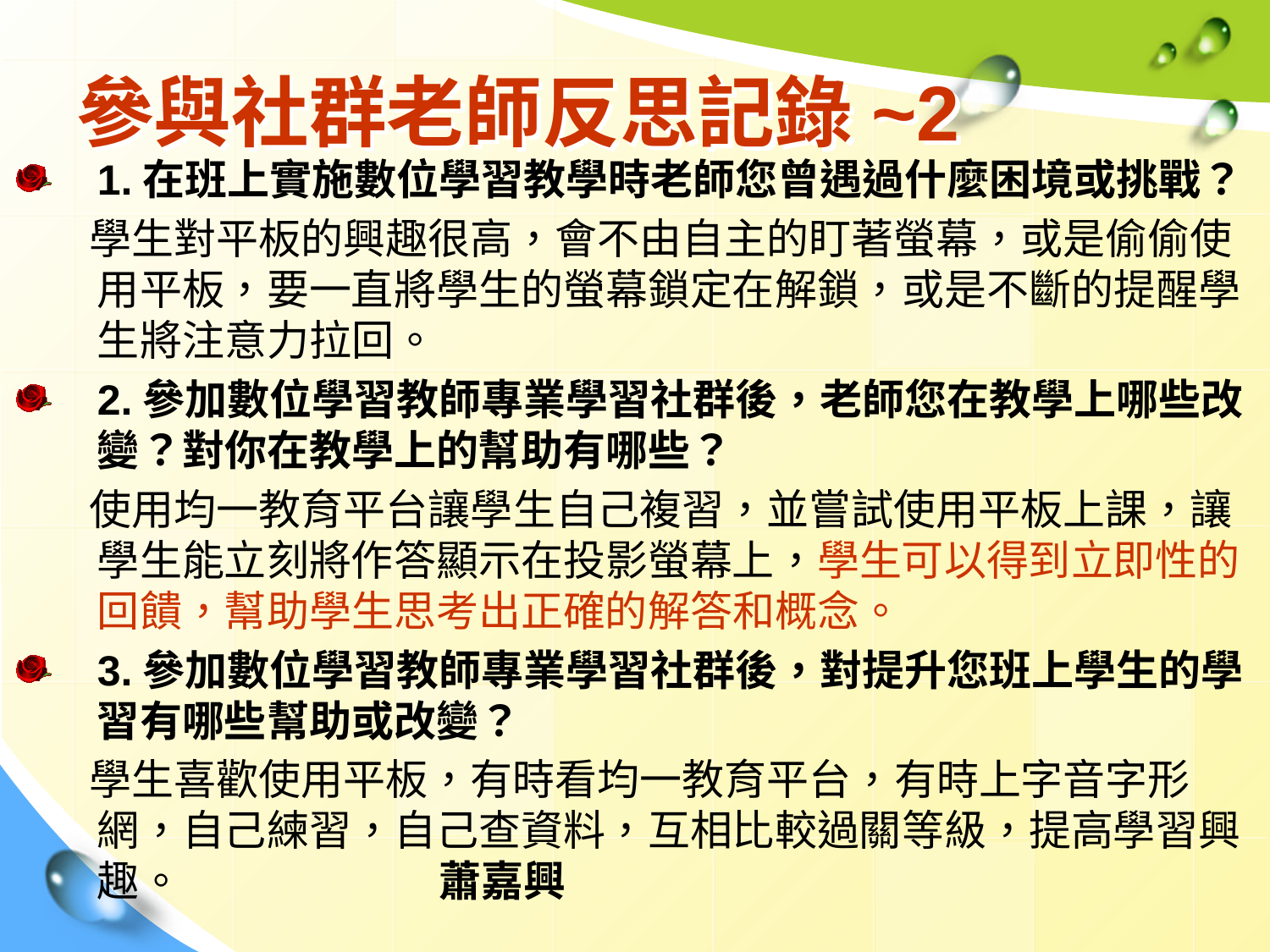

# 參與社群老師反思記錄~2
1.在班上實施數位學習教學時老師您曾遇過什麼困境或挑戰？
       學生對平板的興趣很高，會不由自主的盯著螢幕，或是偷偷使用平板，要一直將學生的螢幕鎖定在解鎖，或是不斷的提醒學生將注意力拉回。
2.參加數位學習教師專業學習社群後，老師您在教學上哪些改變？對你在教學上的幫助有哪些？
       使用均一教育平台讓學生自己複習，並嘗試使用平板上課，讓學生能立刻將作答顯示在投影螢幕上，學生可以得到立即性的回饋，幫助學生思考出正確的解答和概念。
3.參加數位學習教師專業學習社群後，對提升您班上學生的學習有哪些幫助或改變？
       學生喜歡使用平板，有時看均一教育平台，有時上字音字形網，自己練習，自己查資料，互相比較過關等級，提高學習興趣。                           蕭嘉興